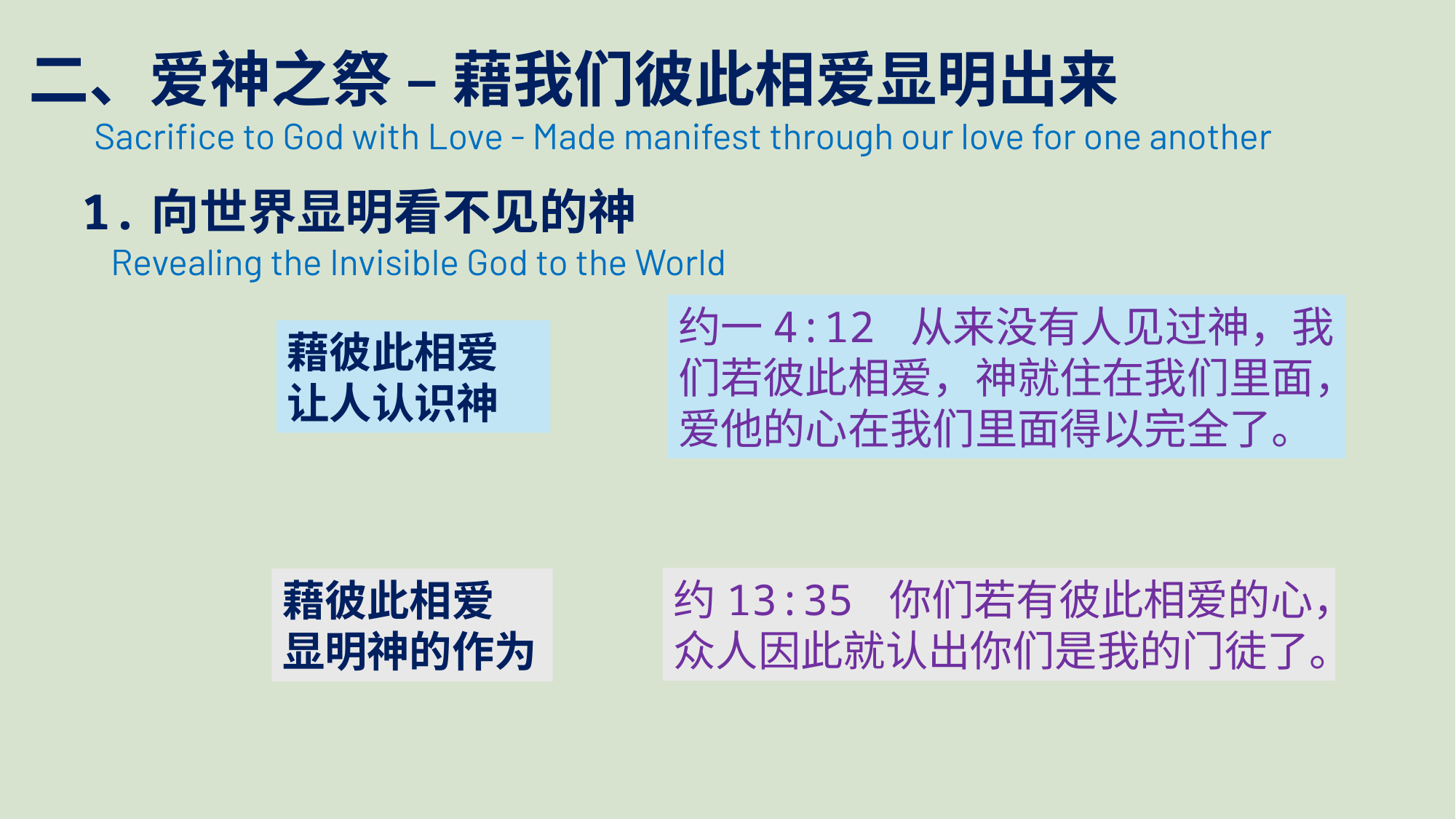

二、爱神之祭 – 藉我们彼此相爱显明出来
         Sacrifice to God with Love - Made manifest through our love for one another
1.向世界显明看不见的神
    Revealing the Invisible God to the World
约一4:12 从来没有人见过神，我们若彼此相爱，神就住在我们里面，爱他的心在我们里面得以完全了。
藉彼此相爱让人认识神
约13:35 你们若有彼此相爱的心，众人因此就认出你们是我的门徒了。
藉彼此相爱
显明神的作为